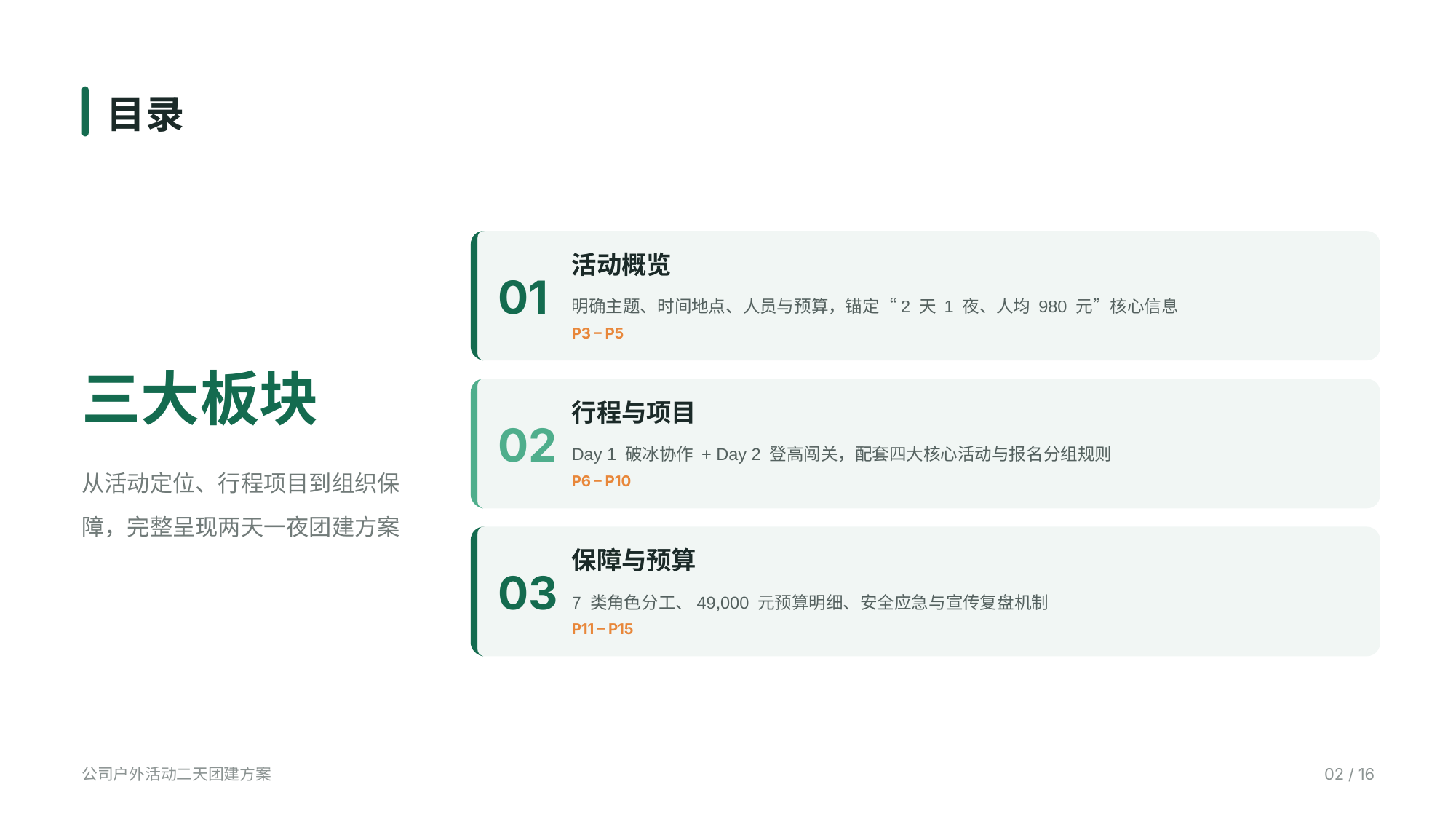

目录

活动概览
01
明确主题、时间地点、人员与预算，锚定“2 天 1 夜、人均 980 元”核心信息
P3 – P5
三大板块

行程与项目
02
Day 1 破冰协作 + Day 2 登高闯关，配套四大核心活动与报名分组规则
从活动定位、行程项目到组织保障，完整呈现两天一夜团建方案
P6 – P10

保障与预算
03
7 类角色分工、49,000 元预算明细、安全应急与宣传复盘机制
P11 – P15
公司户外活动二天团建方案
02 / 16